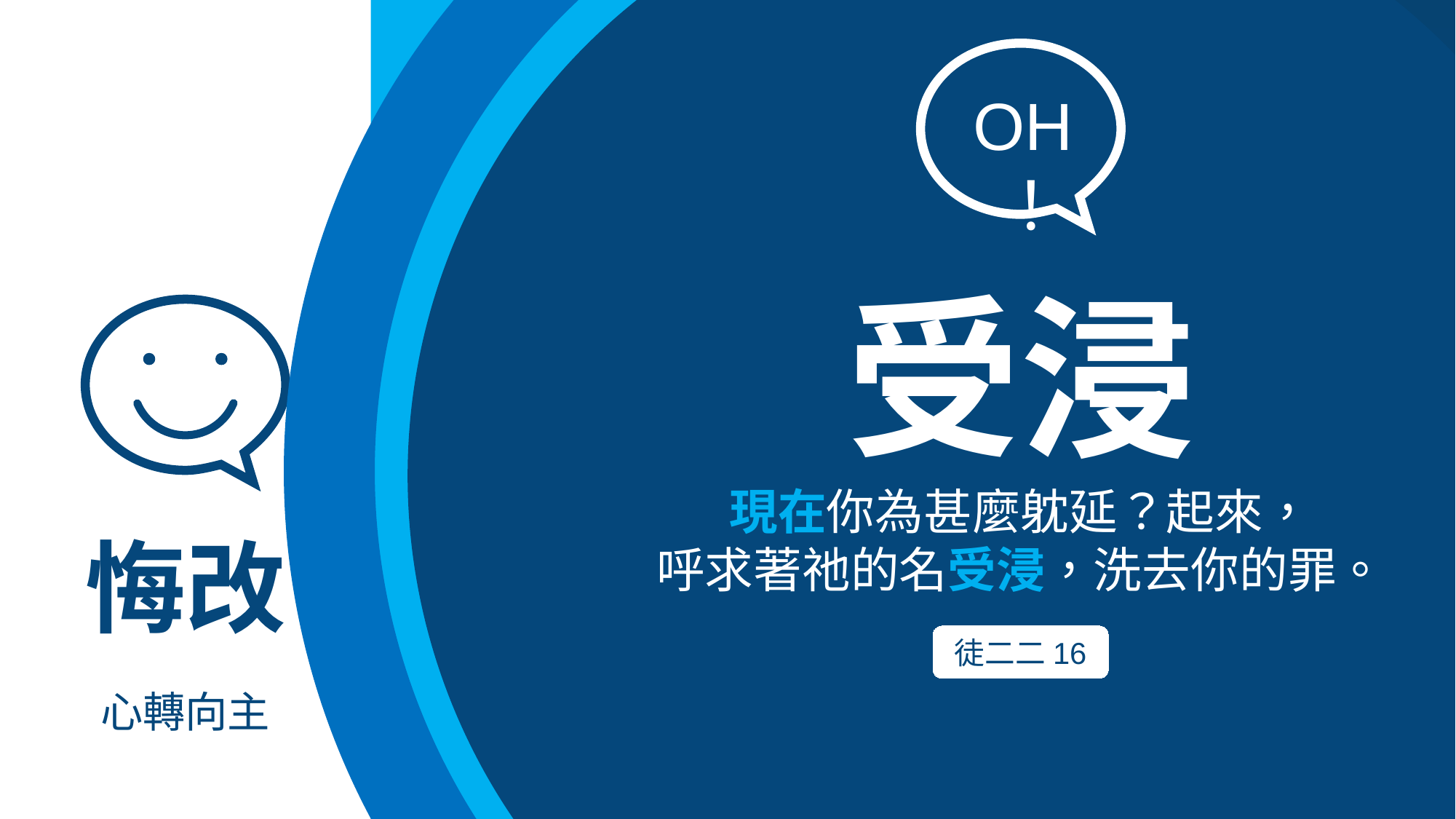

OH！
受浸

悔改

GET
相信

YES
接受
現在你為甚麼躭延？起來，
呼求著祂的名受浸，洗去你的罪。
徒二二16
心轉向主
口裡承認
身體遷移
靈裡接受